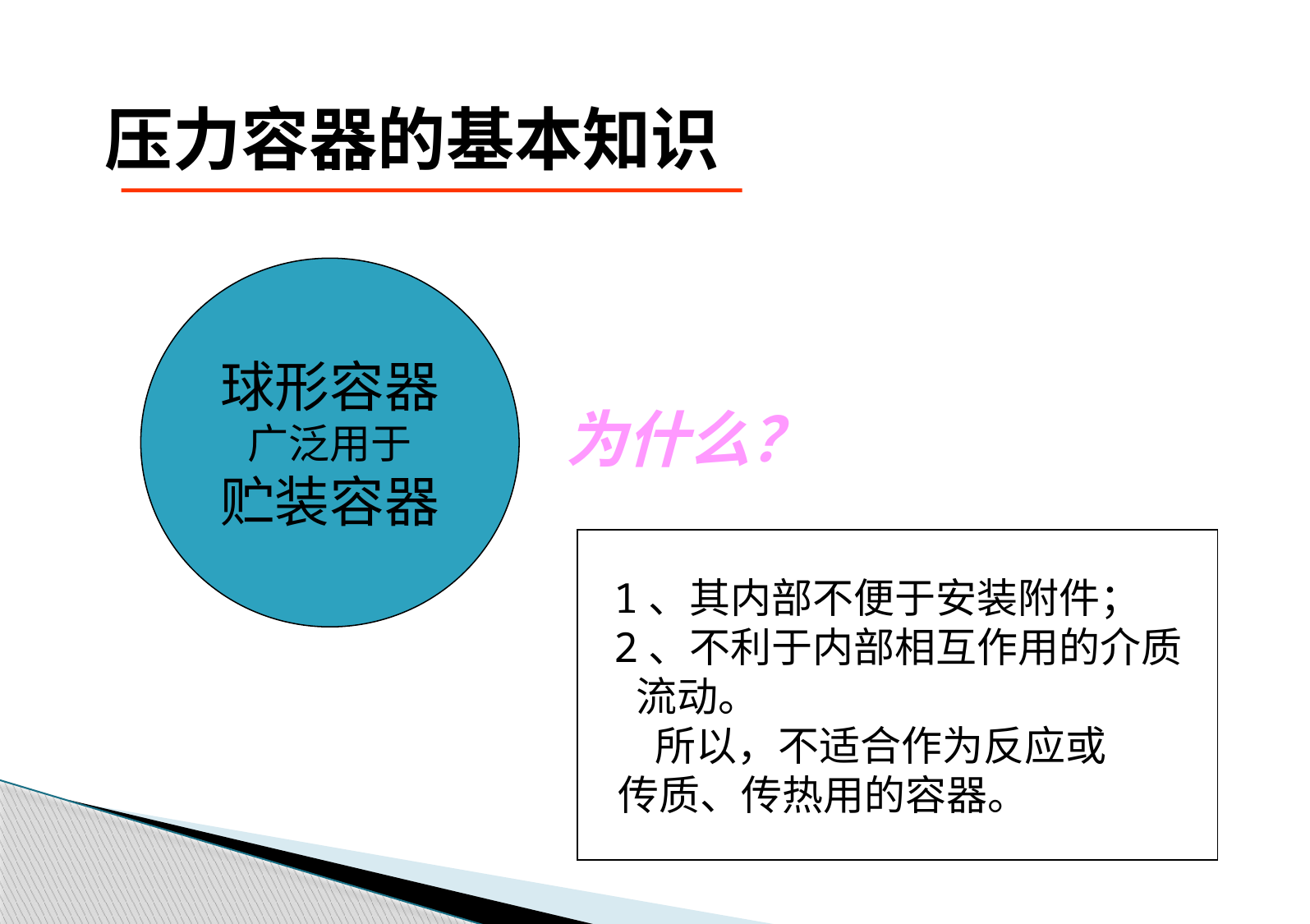

# 压力容器的基本知识

球形容器
广泛用于
贮装容器
为什么？
 1、其内部不便于安装附件；
 2、不利于内部相互作用的介质
    流动。
      所以，不适合作为反应或
  传质、传热用的容器。